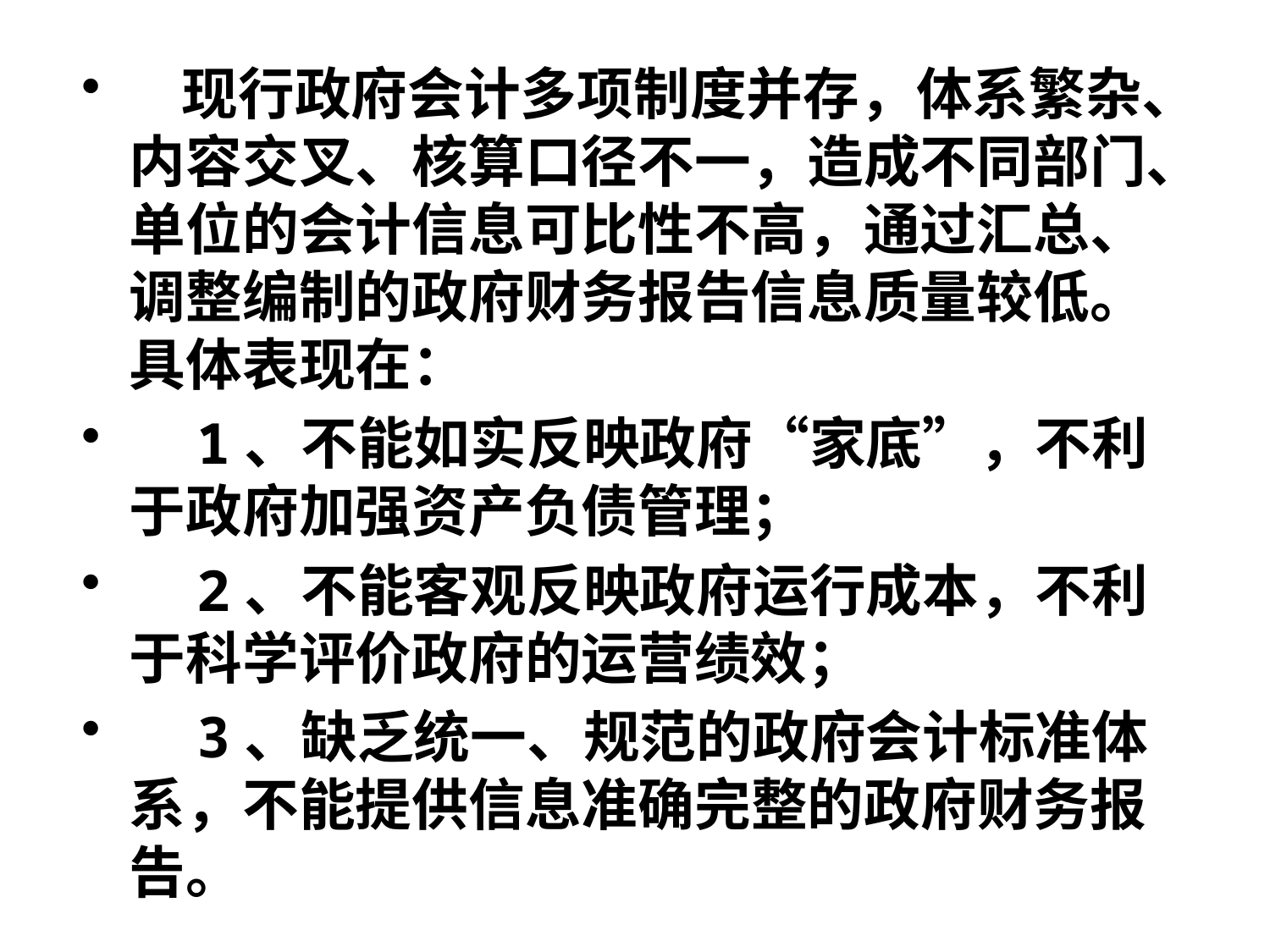

现行政府会计多项制度并存，体系繁杂、内容交叉、核算口径不一，造成不同部门、单位的会计信息可比性不高，通过汇总、调整编制的政府财务报告信息质量较低。具体表现在：
  1、不能如实反映政府“家底”，不利于政府加强资产负债管理；
  2、不能客观反映政府运行成本，不利于科学评价政府的运营绩效；
  3、缺乏统一、规范的政府会计标准体系，不能提供信息准确完整的政府财务报告。